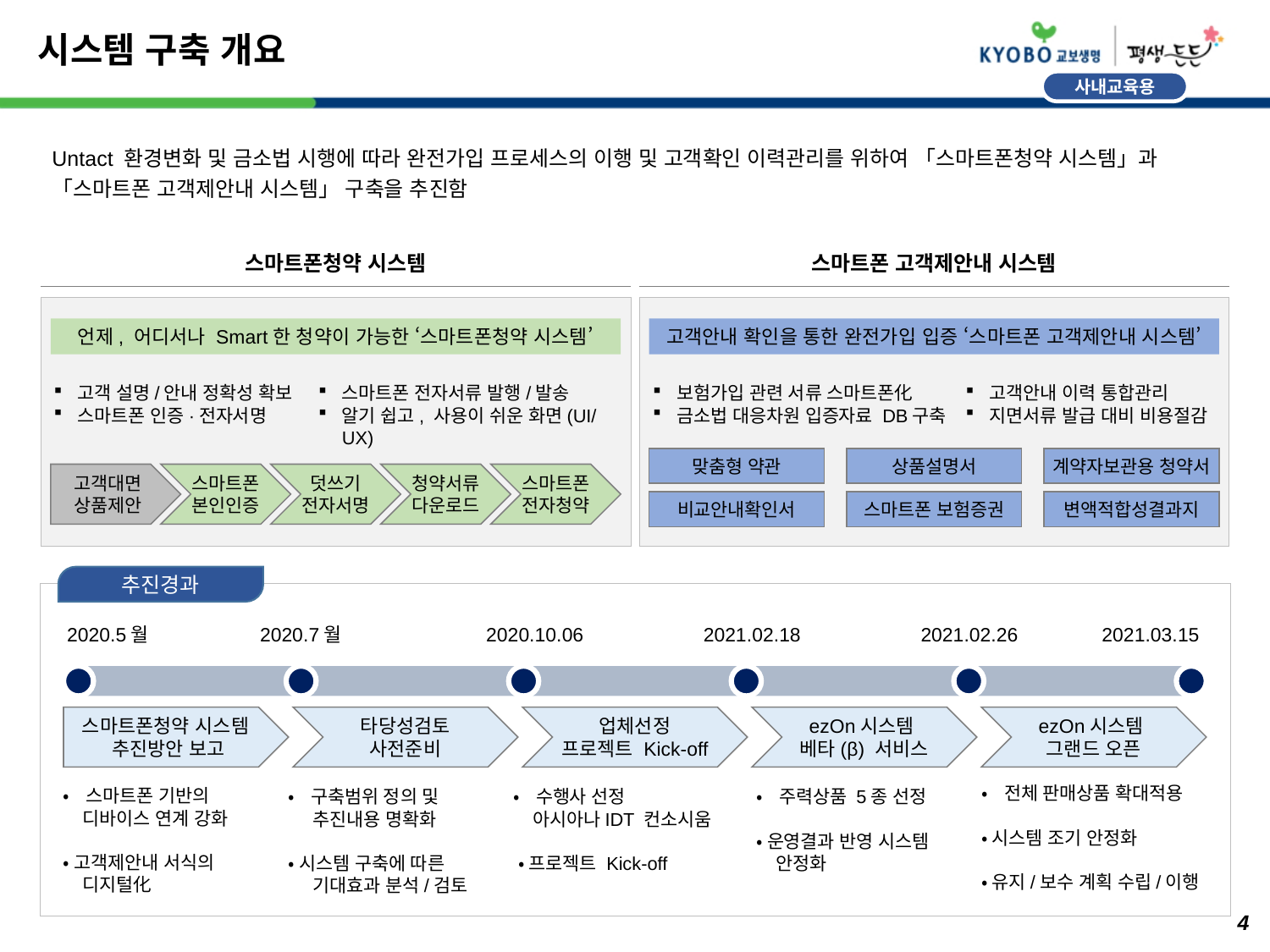

# 시스템 구축 개요
Untact 환경변화 및 금소법 시행에 따라 완전가입 프로세스의 이행 및 고객확인 이력관리를 위하여 「스마트폰청약 시스템」과
「스마트폰 고객제안내 시스템」 구축을 추진함
스마트폰청약 시스템

언제, 어디서나 Smart한 청약이 가능한 ‘스마트폰청약 시스템’
고객 설명/안내 정확성 확보
스마트폰 인증·전자서명
스마트폰 전자서류 발행/발송
알기 쉽고, 사용이 쉬운 화면(UI/UX)
고객대면
상품제안
스마트폰
본인인증
덧쓰기
전자서명
청약서류
다운로드
스마트폰
전자청약
스마트폰 고객제안내 시스템

고객안내 확인을 통한 완전가입 입증 ‘스마트폰 고객제안내 시스템’
보험가입 관련 서류 스마트폰化
금소법 대응차원 입증자료 DB구축
고객안내 이력 통합관리
지면서류 발급 대비 비용절감
맞춤형 약관
상품설명서
계약자보관용 청약서
비교안내확인서
스마트폰 보험증권
변액적합성결과지
추진경과

2020.5월
2020.7월
2020.10.06
2021.02.18
2021.02.26
2021.03.15

스마트폰청약 시스템
추진방안 보고
타당성검토
사전준비
업체선정
프로젝트 Kick-off
ezOn시스템
베타(β) 서비스
ezOn시스템
그랜드 오픈
•전체 판매상품 확대적용

•시스템 조기 안정화

•유지/보수 계획 수립/이행
•스마트폰 기반의
   디바이스 연계 강화

•고객제안내 서식의
   디지털化
•구축범위 정의 및
    추진내용 명확화

•시스템 구축에 따른
    기대효과 분석/검토
•수행사 선정
   아시아나IDT 컨소시움

 •프로젝트 Kick-off
•주력상품 5종 선정

•운영결과 반영 시스템
   안정화